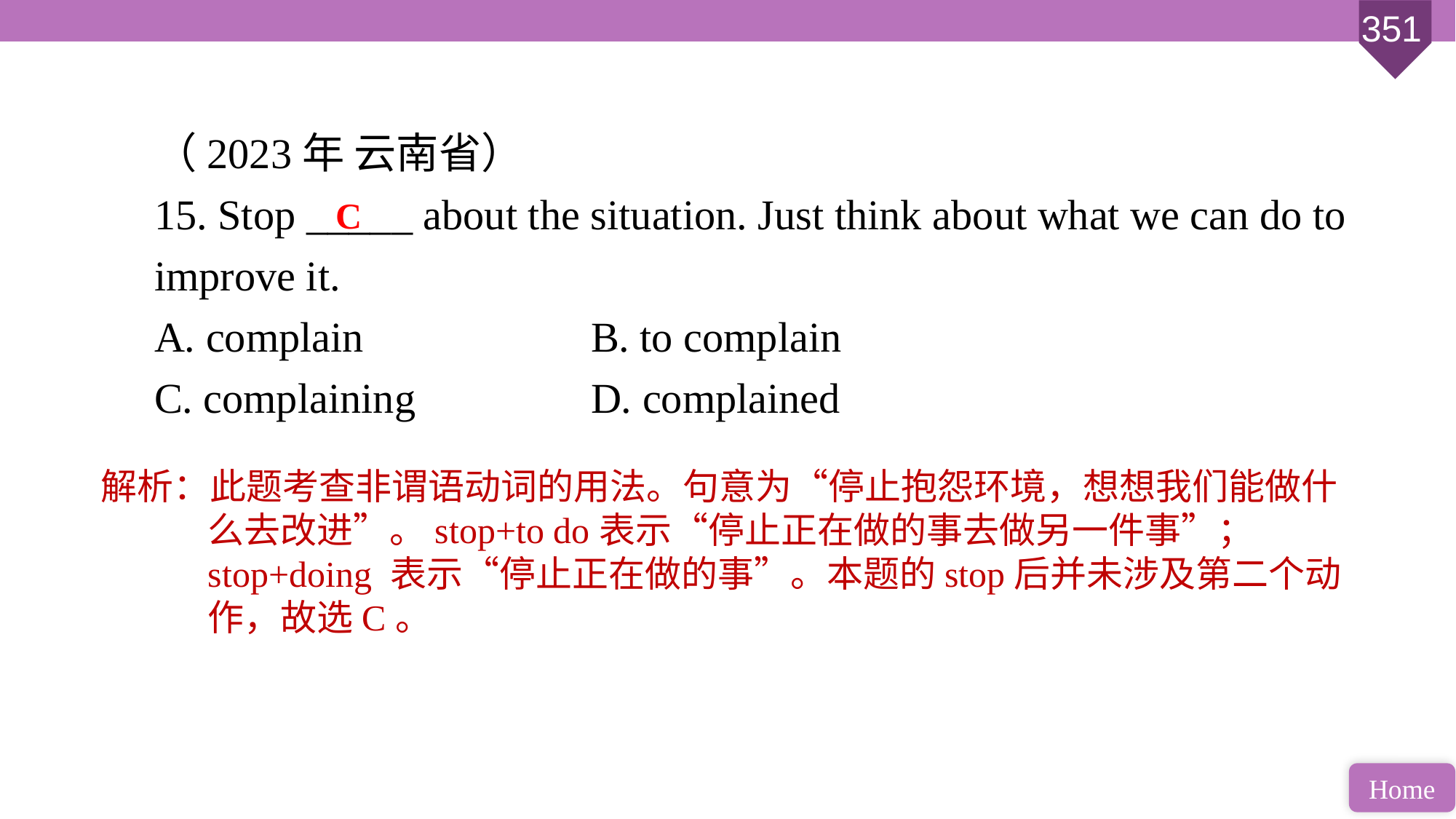

（2023年 云南省）
15. Stop _____ about the situation. Just think about what we can do to improve it.
A. complain 		B. to complain
C. complaining 		D. complained
C
解析：此题考查非谓语动词的用法。句意为“停止抱怨环境，想想我们能做什么去改进”。stop+to do表示“停止正在做的事去做另一件事”；stop+doing 表示“停止正在做的事”。本题的stop后并未涉及第二个动作，故选C。